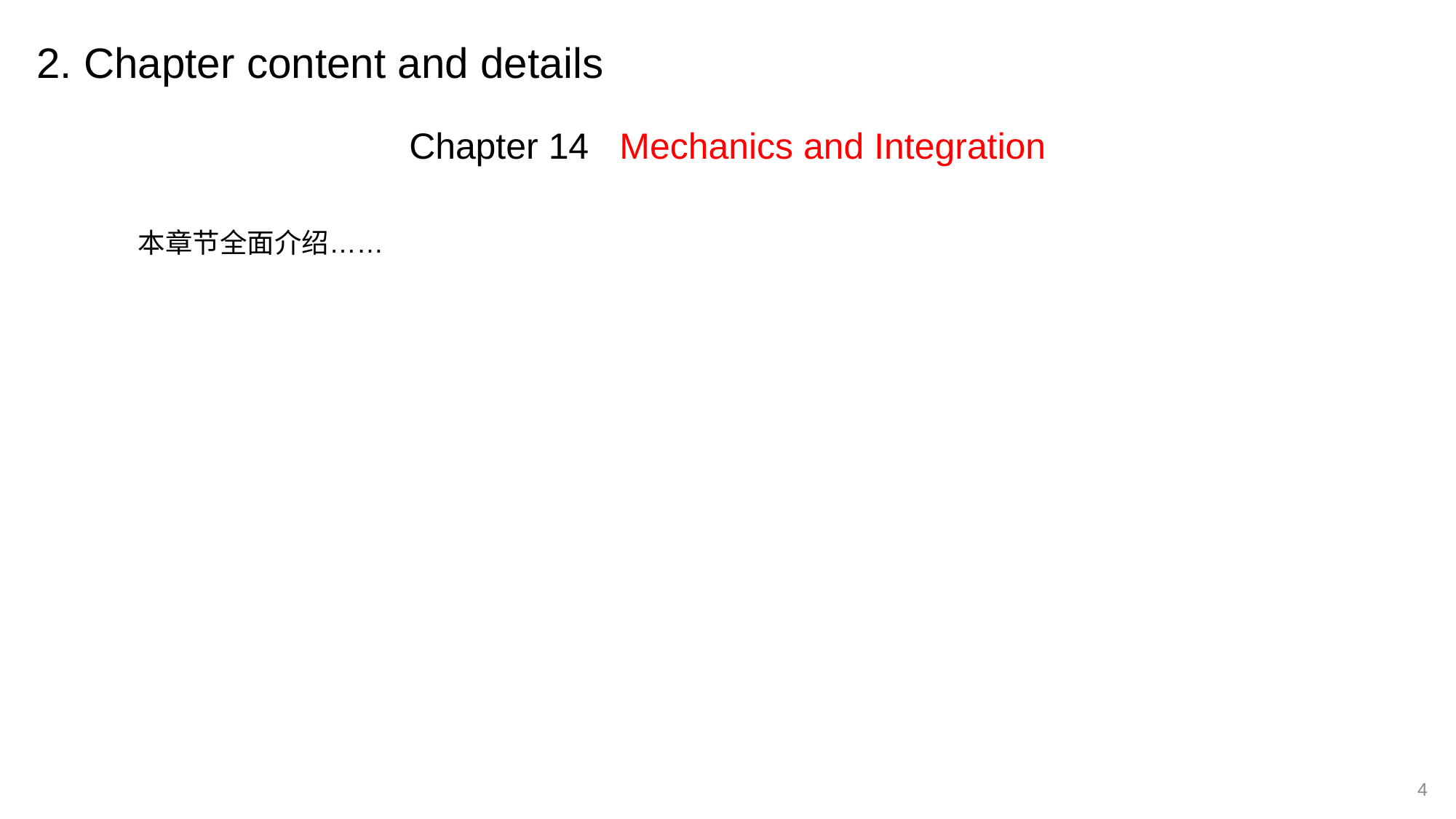

2. Chapter content and details
Chapter 14   Mechanics and Integration
本章节全面介绍……
4